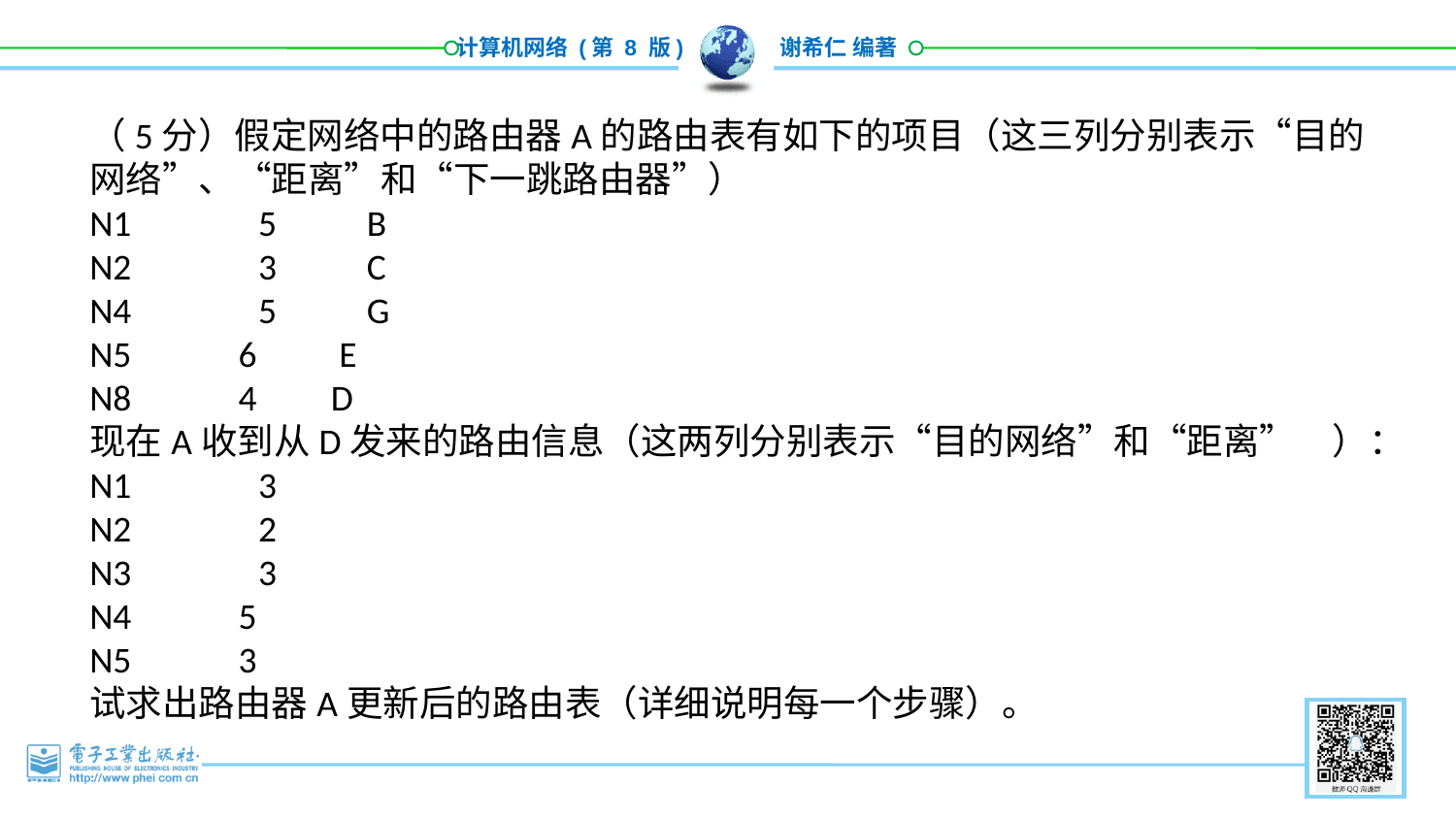

（5分）假定网络中的路由器A的路由表有如下的项目（这三列分别表示“目的网络”、“距离”和“下一跳路由器”）
N1　　　5　　B
N2　　　3　　C
N4　　　5　　G
N5             6          E
N8             4         D
现在A收到从D发来的路由信息（这两列分别表示“目的网络”和“距离”　）：
N1　　　3
N2　　　2
N3　　　3
N4             5
N5             3
试求出路由器A更新后的路由表（详细说明每一个步骤）。